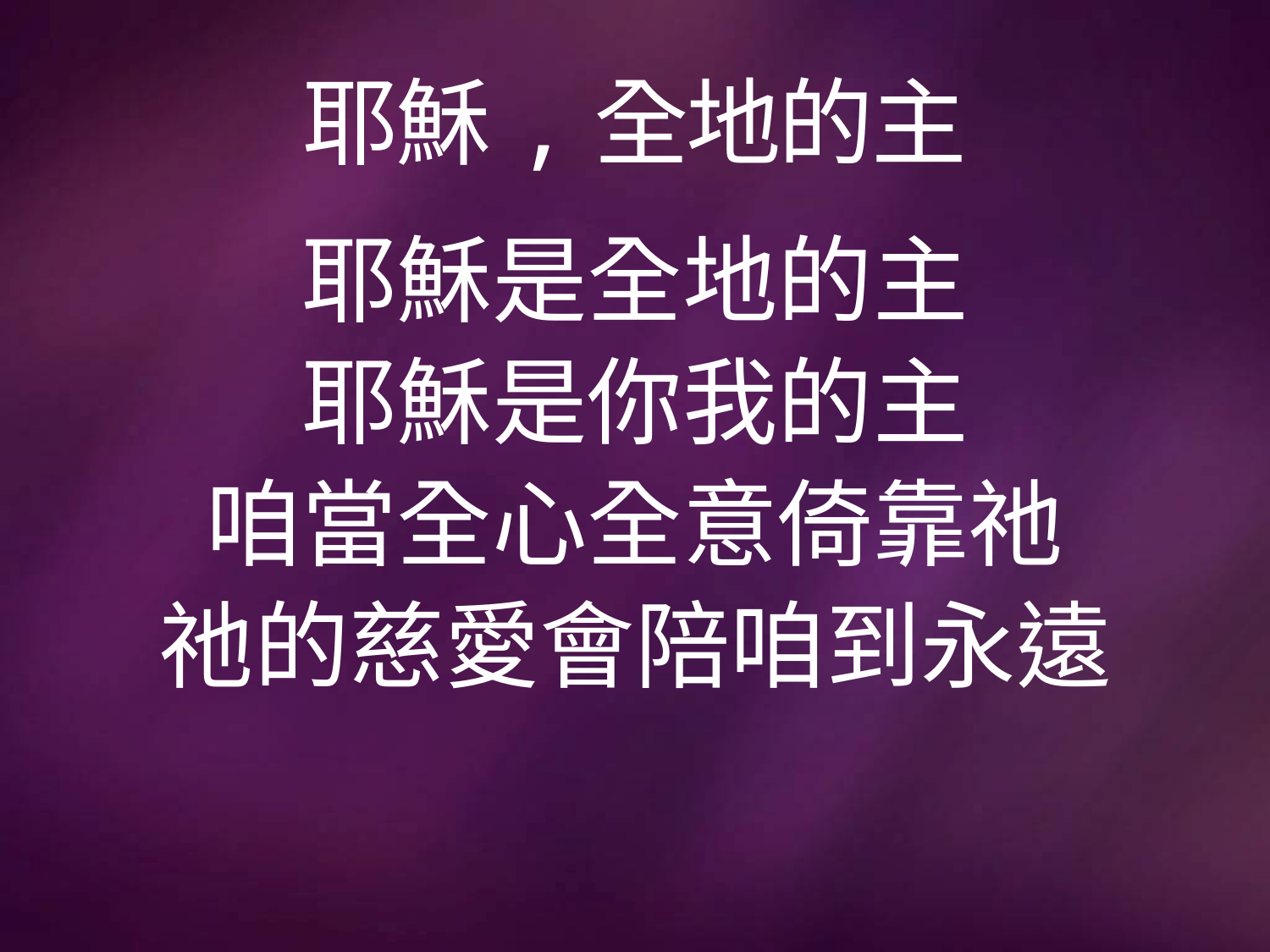

# 耶穌,全地的主
耶穌是全地的主
耶穌是你我的主
咱當全心全意倚靠祂
祂的慈愛會陪咱到永遠